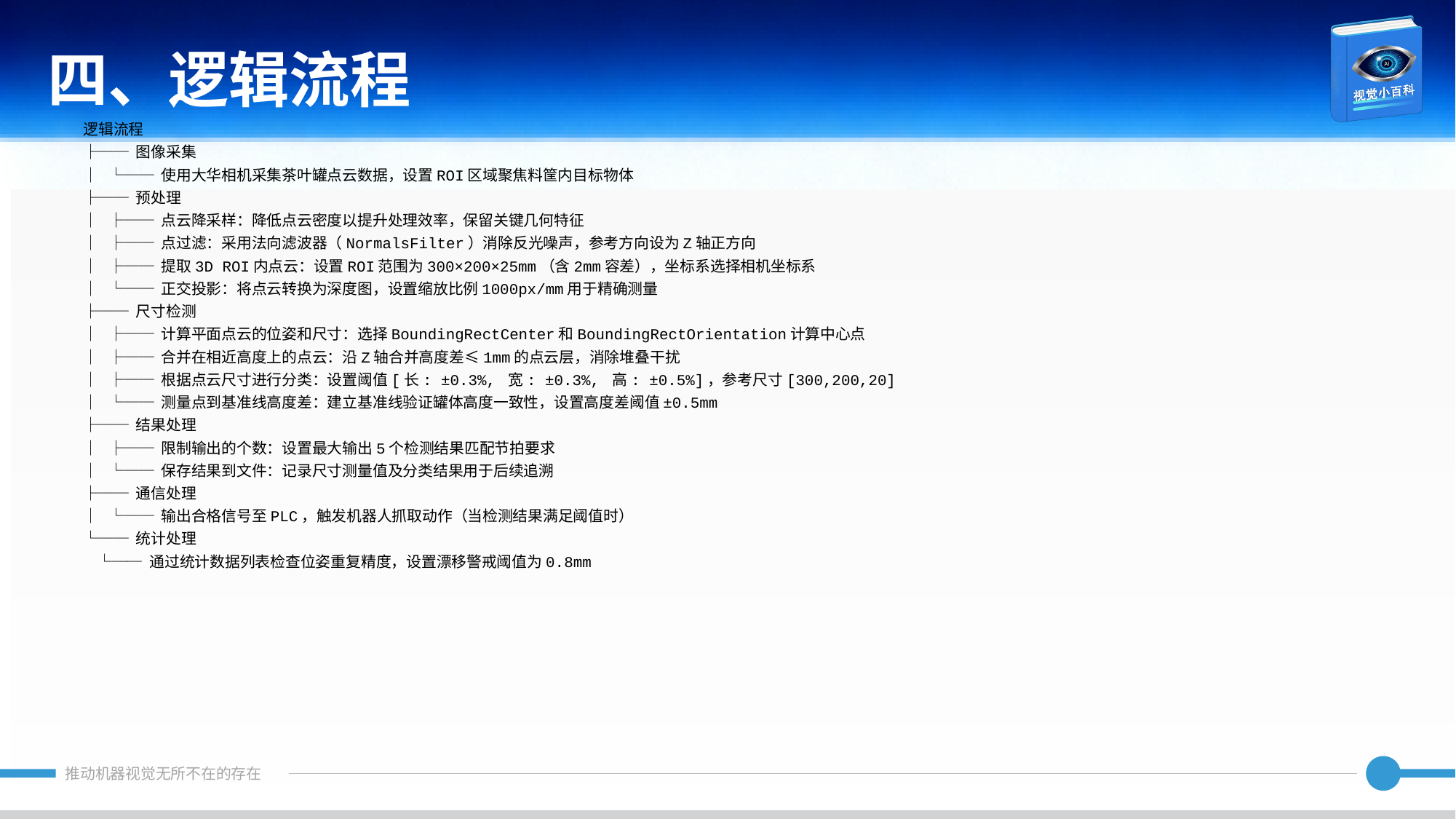

四、逻辑流程

逻辑流程
├── 图像采集
│   └── 使用大华相机采集茶叶罐点云数据，设置ROI区域聚焦料筐内目标物体
├── 预处理
│   ├── 点云降采样：降低点云密度以提升处理效率，保留关键几何特征
│   ├── 点过滤：采用法向滤波器（NormalsFilter）消除反光噪声，参考方向设为Z轴正方向
│   ├── 提取3D ROI内点云：设置ROI范围为300×200×25mm（含2mm容差），坐标系选择相机坐标系
│   └── 正交投影：将点云转换为深度图，设置缩放比例1000px/mm用于精确测量
├── 尺寸检测
│   ├── 计算平面点云的位姿和尺寸：选择BoundingRectCenter和BoundingRectOrientation计算中心点
│   ├── 合并在相近高度上的点云：沿Z轴合并高度差≤1mm的点云层，消除堆叠干扰
│   ├── 根据点云尺寸进行分类：设置阈值[长: ±0.3%, 宽: ±0.3%, 高: ±0.5%]，参考尺寸[300,200,20]
│   └── 测量点到基准线高度差：建立基准线验证罐体高度一致性，设置高度差阈值±0.5mm
├── 结果处理
│   ├── 限制输出的个数：设置最大输出5个检测结果匹配节拍要求
│   └── 保存结果到文件：记录尺寸测量值及分类结果用于后续追溯
├── 通信处理
│   └── 输出合格信号至PLC，触发机器人抓取动作（当检测结果满足阈值时）
└── 统计处理
    └── 通过统计数据列表检查位姿重复精度，设置漂移警戒阈值为0.8mm
8